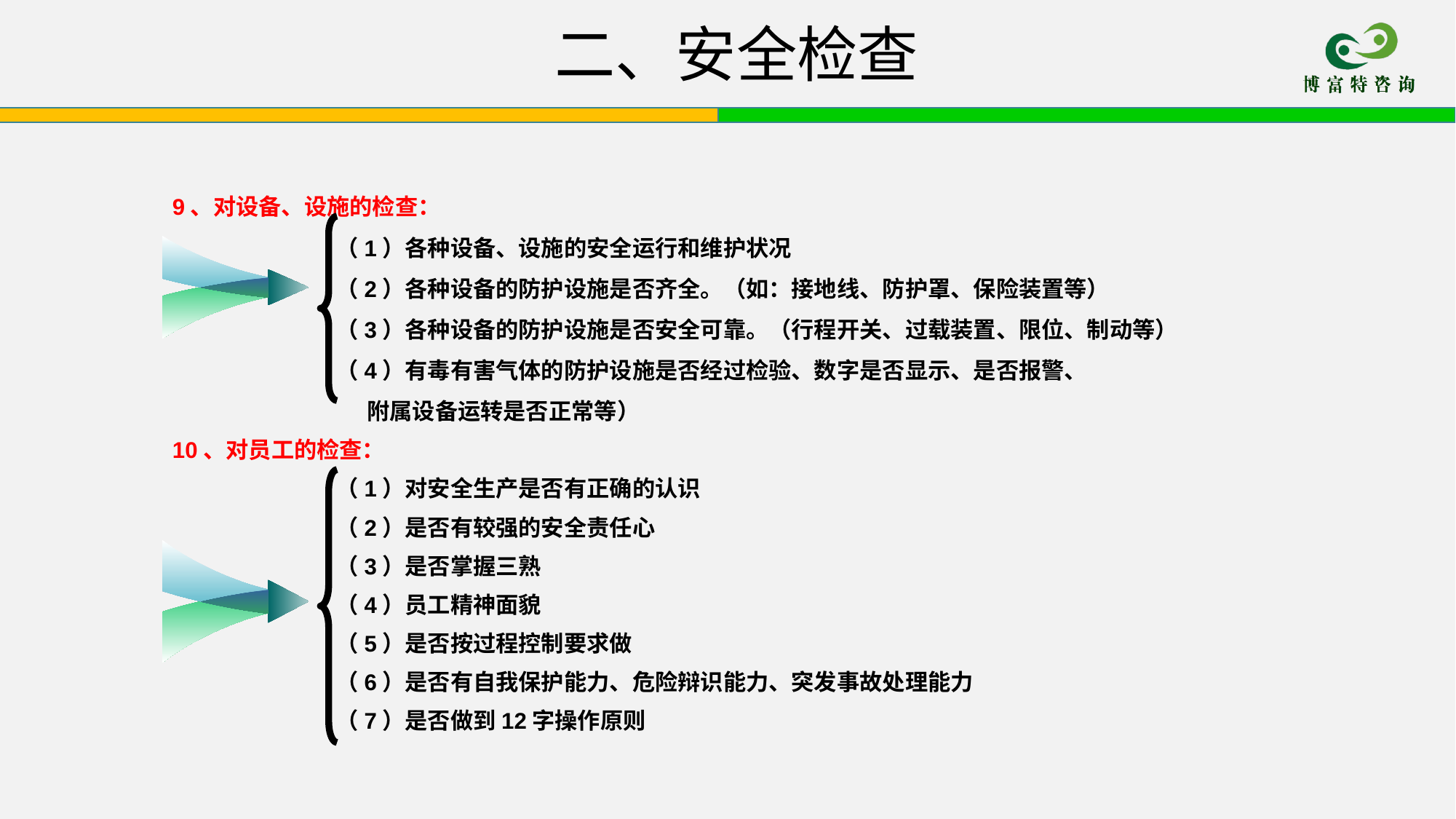

# 二、安全检查
9、对设备、设施的检查：
（1）各种设备、设施的安全运行和维护状况
（2）各种设备的防护设施是否齐全。（如：接地线、防护罩、保险装置等）
（3）各种设备的防护设施是否安全可靠。（行程开关、过载装置、限位、制动等）
（4）有毒有害气体的防护设施是否经过检验、数字是否显示、是否报警、
     附属设备运转是否正常等）
10、对员工的检查：
（1）对安全生产是否有正确的认识
（2）是否有较强的安全责任心
（3）是否掌握三熟
（4）员工精神面貌
（5）是否按过程控制要求做
（6）是否有自我保护能力、危险辩识能力、突发事故处理能力
（7）是否做到12字操作原则

15